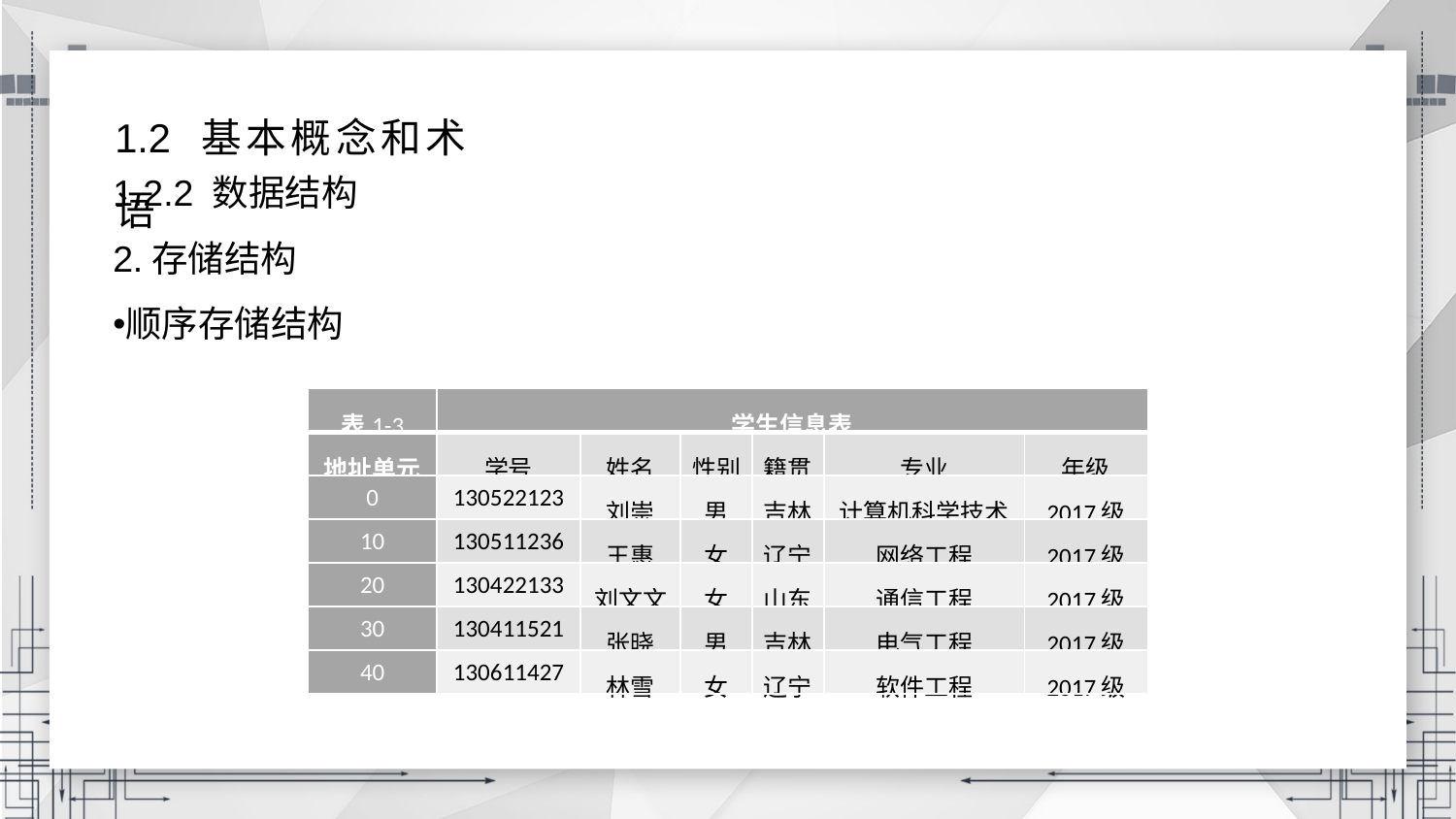

1.2 基本概念和术语
1.2.2 数据结构
2.存储结构
顺序存储结构
| 表1-3 | 学生信息表 |  |  |  |  |  |
| --- | --- | --- | --- | --- | --- | --- |
| 地址单元 | 学号 | 姓名 | 性别 | 籍贯 | 专业 | 年级 |
| 0 | 130522123 | 刘崇 | 男 | 吉林 | 计算机科学技术 | 2017级 |
| 10 | 130511236 | 王惠 | 女 | 辽宁 | 网络工程 | 2017级 |
| 20 | 130422133 | 刘文文 | 女 | 山东 | 通信工程 | 2017级 |
| 30 | 130411521 | 张晓 | 男 | 吉林 | 电气工程 | 2017级 |
| 40 | 130611427 | 林雪 | 女 | 辽宁 | 软件工程 | 2017级 |